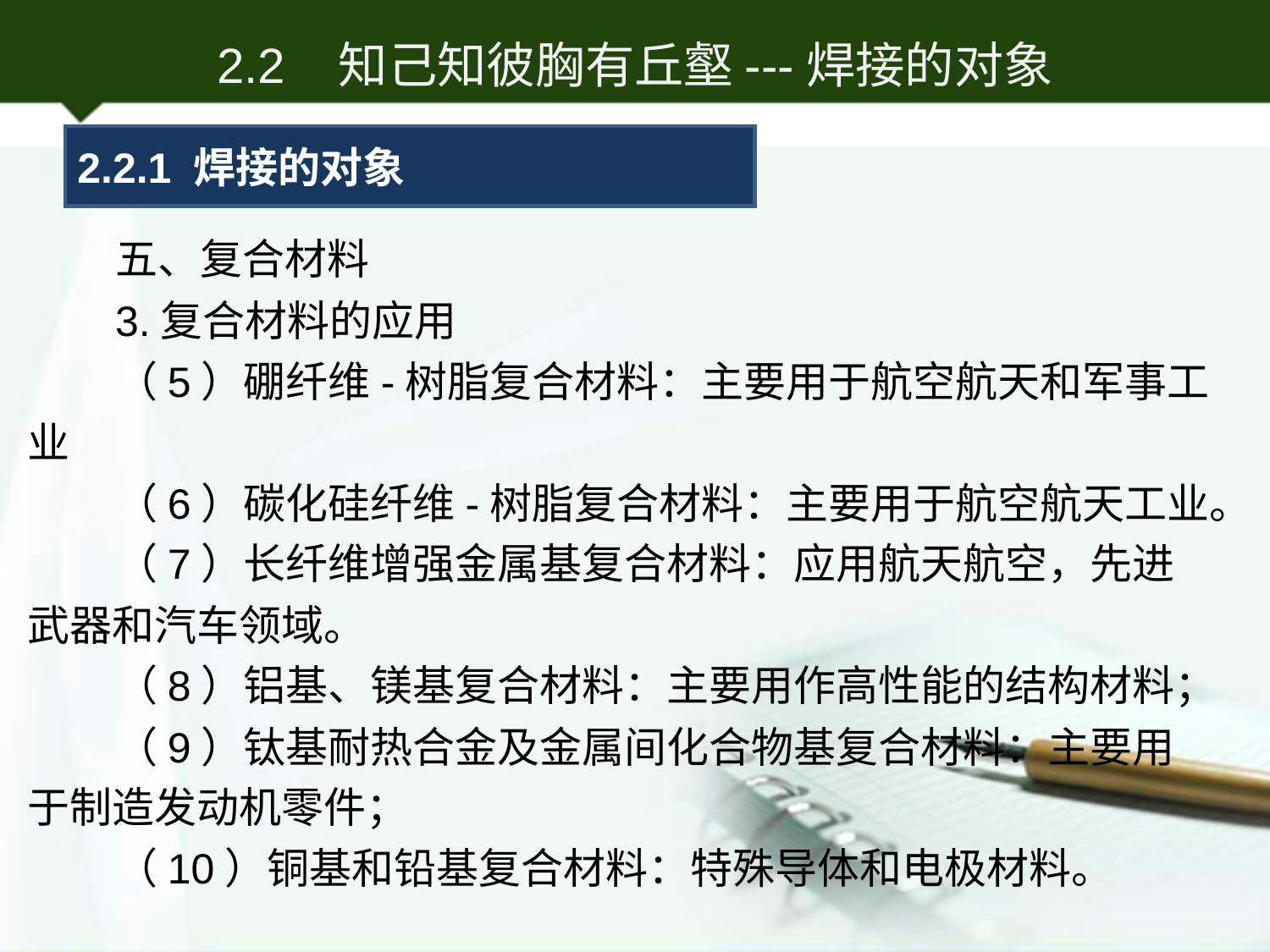

2.2   知己知彼胸有丘壑---焊接的对象
2.2.1 焊接的对象
五、复合材料
3.复合材料的应用
（5）硼纤维-树脂复合材料：主要用于航空航天和军事工业
（6）碳化硅纤维-树脂复合材料：主要用于航空航天工业。
（7）长纤维增强金属基复合材料：应用航天航空，先进武器和汽车领域。
（8）铝基、镁基复合材料：主要用作高性能的结构材料；
（9）钛基耐热合金及金属间化合物基复合材料：主要用于制造发动机零件；
（10）铜基和铅基复合材料：特殊导体和电极材料。